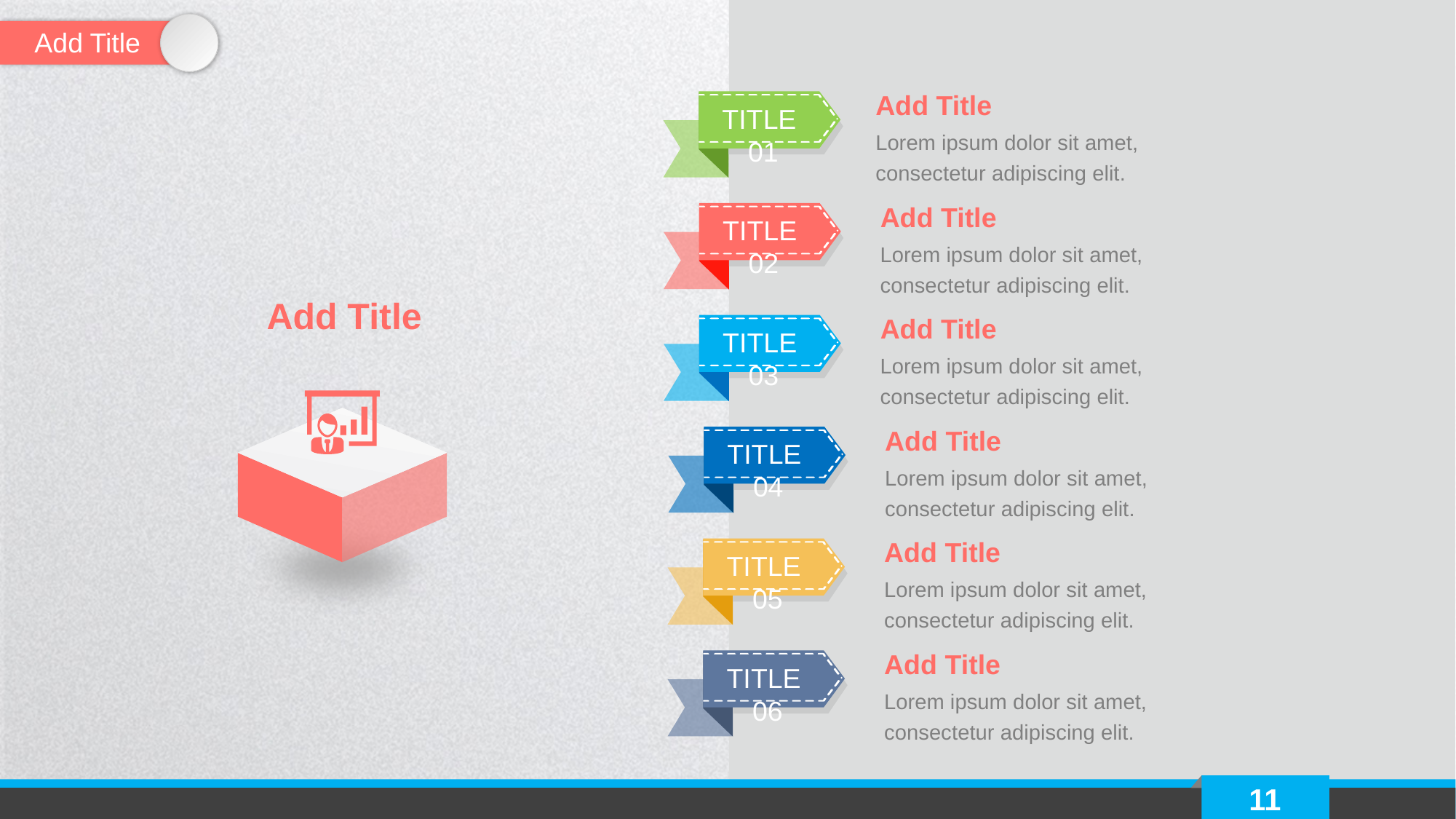

Add Title

Add Title

TITLE  01
Lorem ipsum dolor sit amet, consectetur adipiscing elit.
Add Title

TITLE  02
Lorem ipsum dolor sit amet, consectetur adipiscing elit.
Add Title
Add Title

TITLE  03
Lorem ipsum dolor sit amet, consectetur adipiscing elit.

Add Title

TITLE  04

Lorem ipsum dolor sit amet, consectetur adipiscing elit.
Add Title

TITLE  05
Lorem ipsum dolor sit amet, consectetur adipiscing elit.
Add Title

TITLE  06
Lorem ipsum dolor sit amet, consectetur adipiscing elit.

11

延时符